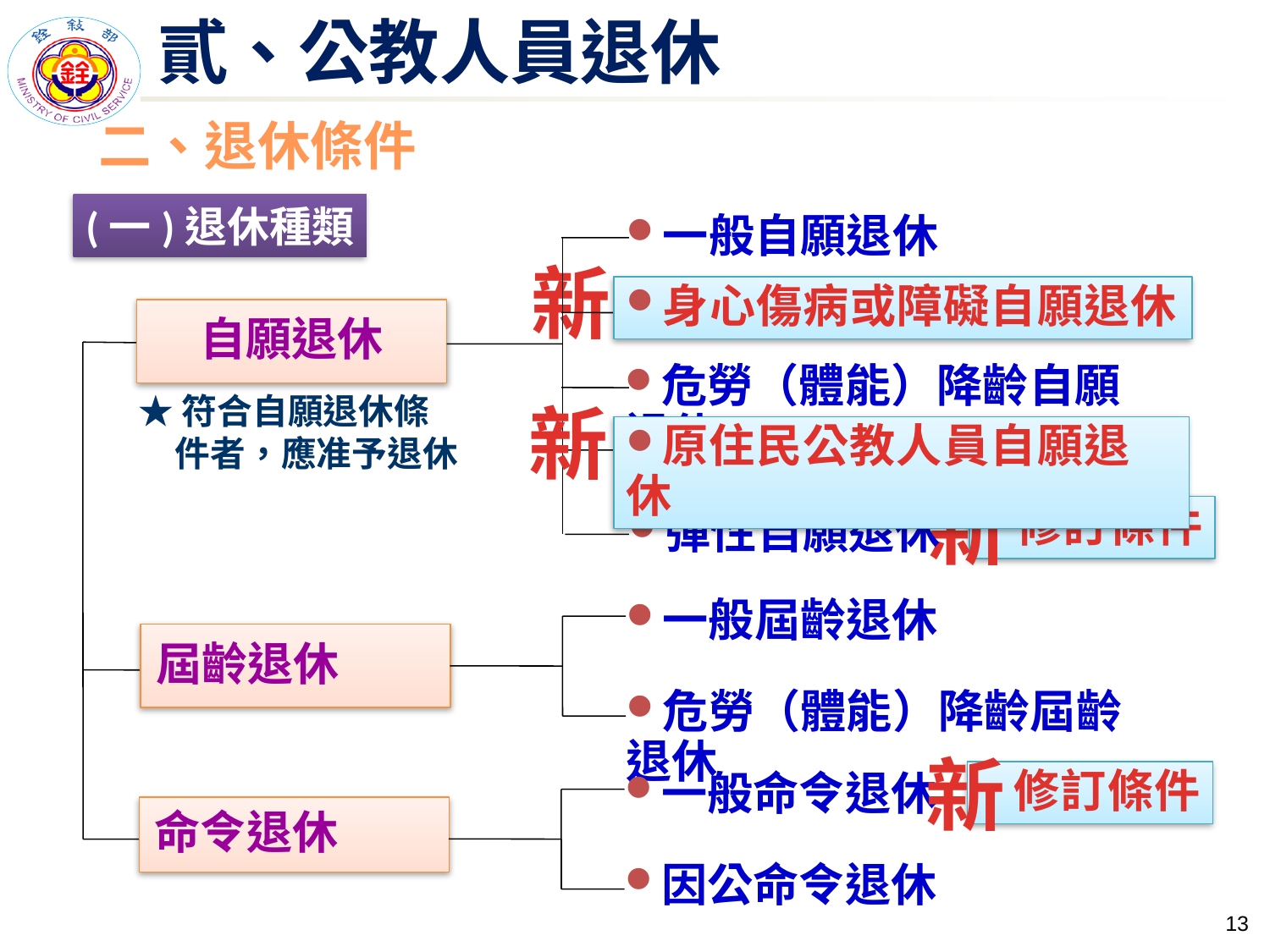

# 貳、公教人員退休
二、退休條件
(一)退休種類
一般自願退休

身心傷病或障礙自願退休
自願退休

危勞（體能）降齡自願退休
新

原住民公教人員自願退休

彈性自願退休

一般屆齡退休

屆齡退休
制度轉換

危勞（體能）降齡屆齡退休

一般命令退休

命令退休

因公命令退休

新
修訂條件
★符合自願退休條件者，應准予退休
新
新
修訂條件
13